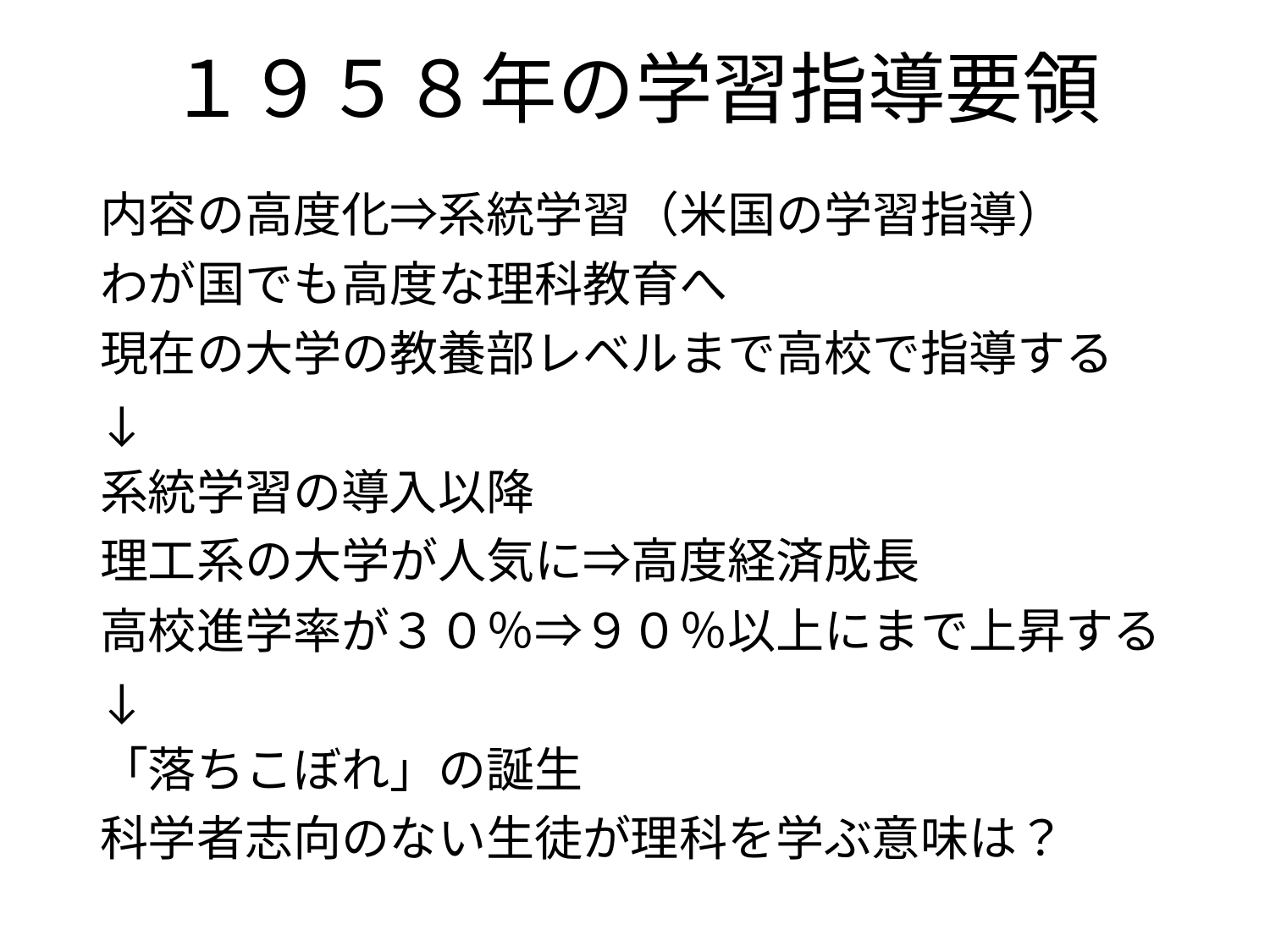

# １９５８年の学習指導要領
内容の高度化⇒系統学習（米国の学習指導）
わが国でも高度な理科教育へ
現在の大学の教養部レベルまで高校で指導する
↓
系統学習の導入以降
理工系の大学が人気に⇒高度経済成長
高校進学率が３０％⇒９０％以上にまで上昇する
↓
「落ちこぼれ」の誕生
科学者志向のない生徒が理科を学ぶ意味は？